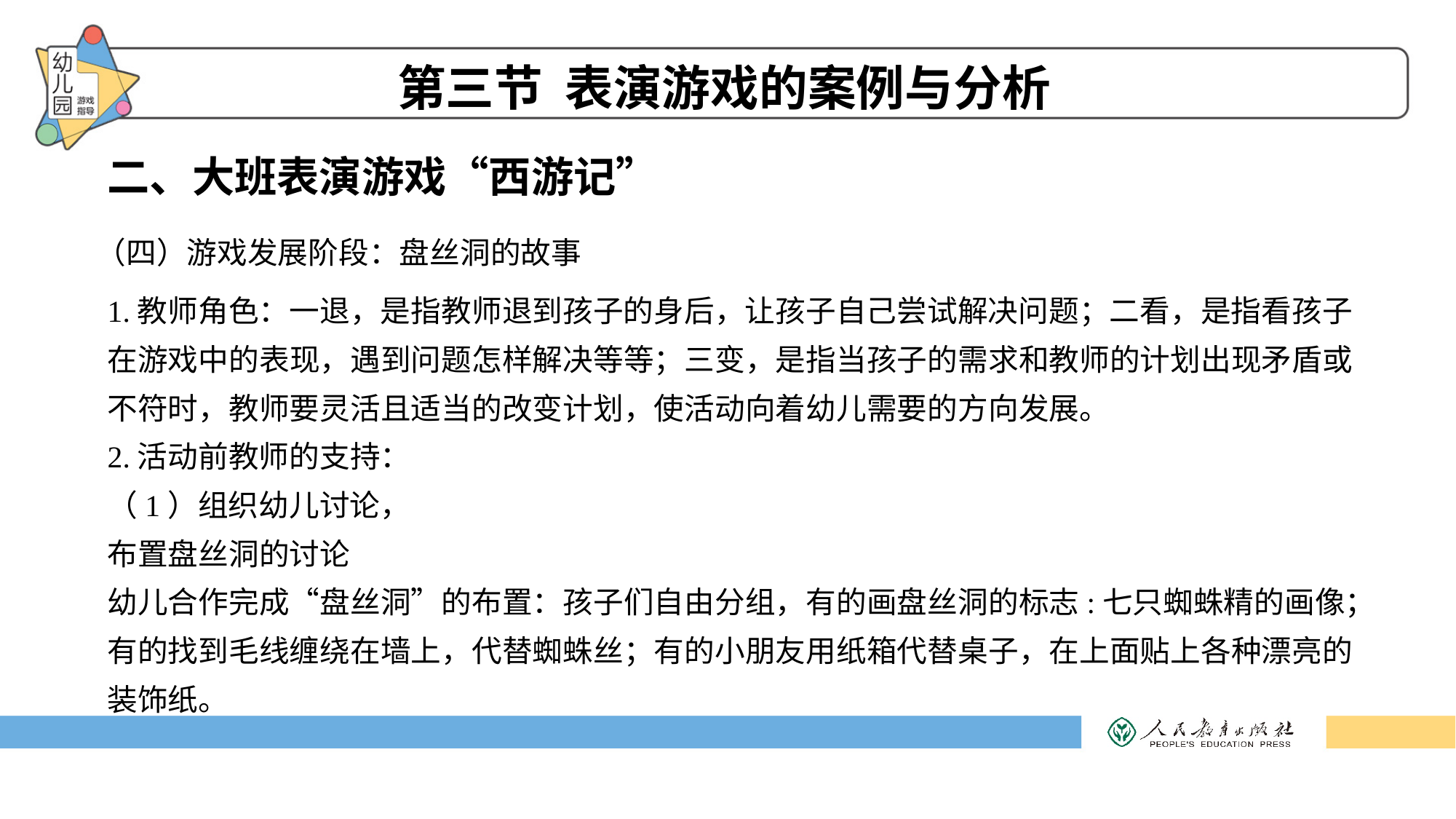

第三节  表演游戏的案例与分析
二、大班表演游戏“西游记”
（四）游戏发展阶段：盘丝洞的故事
1.教师角色：一退，是指教师退到孩子的身后，让孩子自己尝试解决问题；二看，是指看孩子在游戏中的表现，遇到问题怎样解决等等；三变，是指当孩子的需求和教师的计划出现矛盾或不符时，教师要灵活且适当的改变计划，使活动向着幼儿需要的方向发展。
2.活动前教师的支持：
（1）组织幼儿讨论，
布置盘丝洞的讨论
幼儿合作完成“盘丝洞”的布置：孩子们自由分组，有的画盘丝洞的标志:七只蜘蛛精的画像；有的找到毛线缠绕在墙上，代替蜘蛛丝；有的小朋友用纸箱代替桌子，在上面贴上各种漂亮的装饰纸。